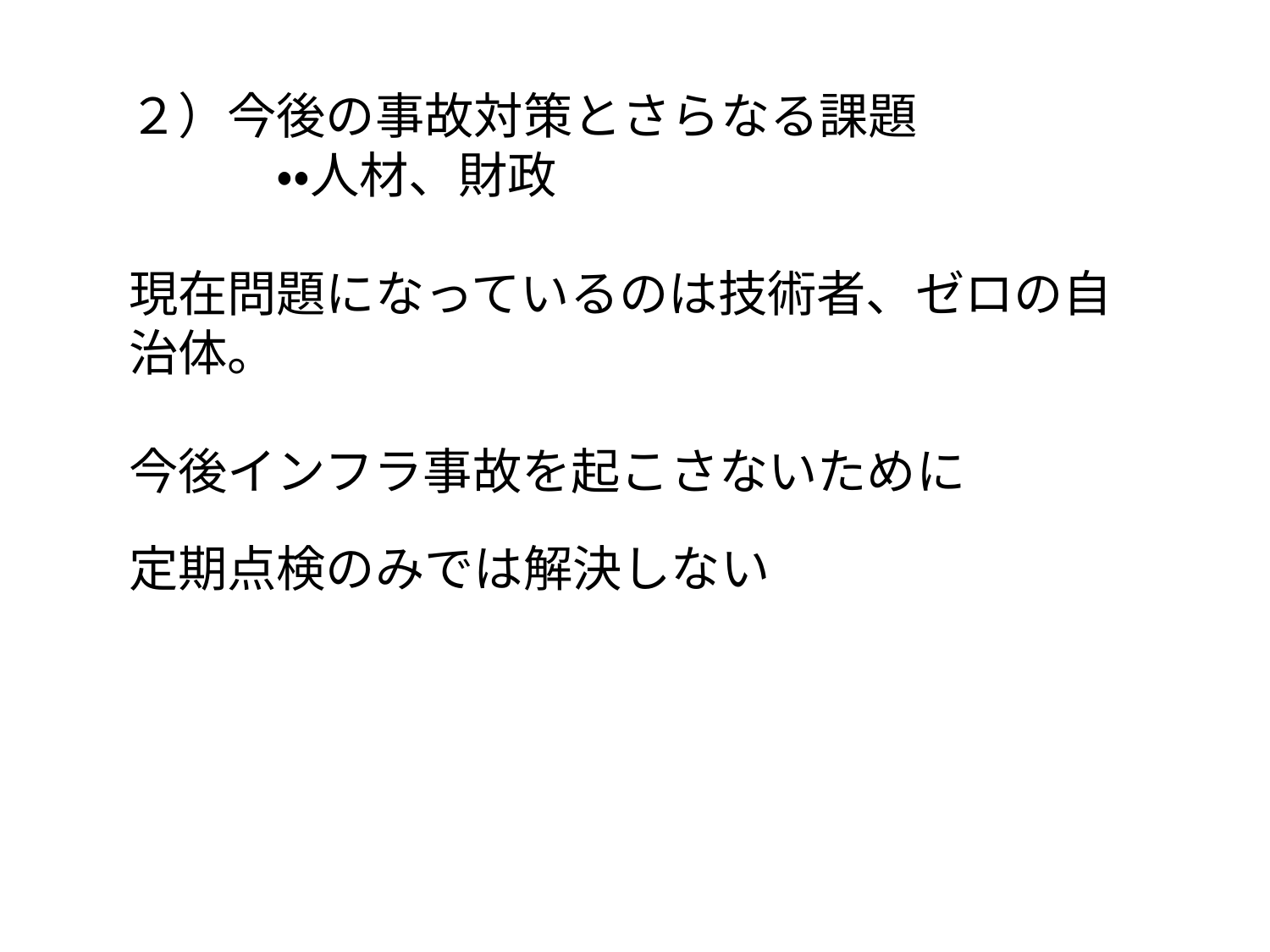

２）今後の事故対策とさらなる課題
　　　・・人材、財政

現在問題になっているのは技術者、ゼロの自治体。
今後インフラ事故を起こさないために
定期点検のみでは解決しない